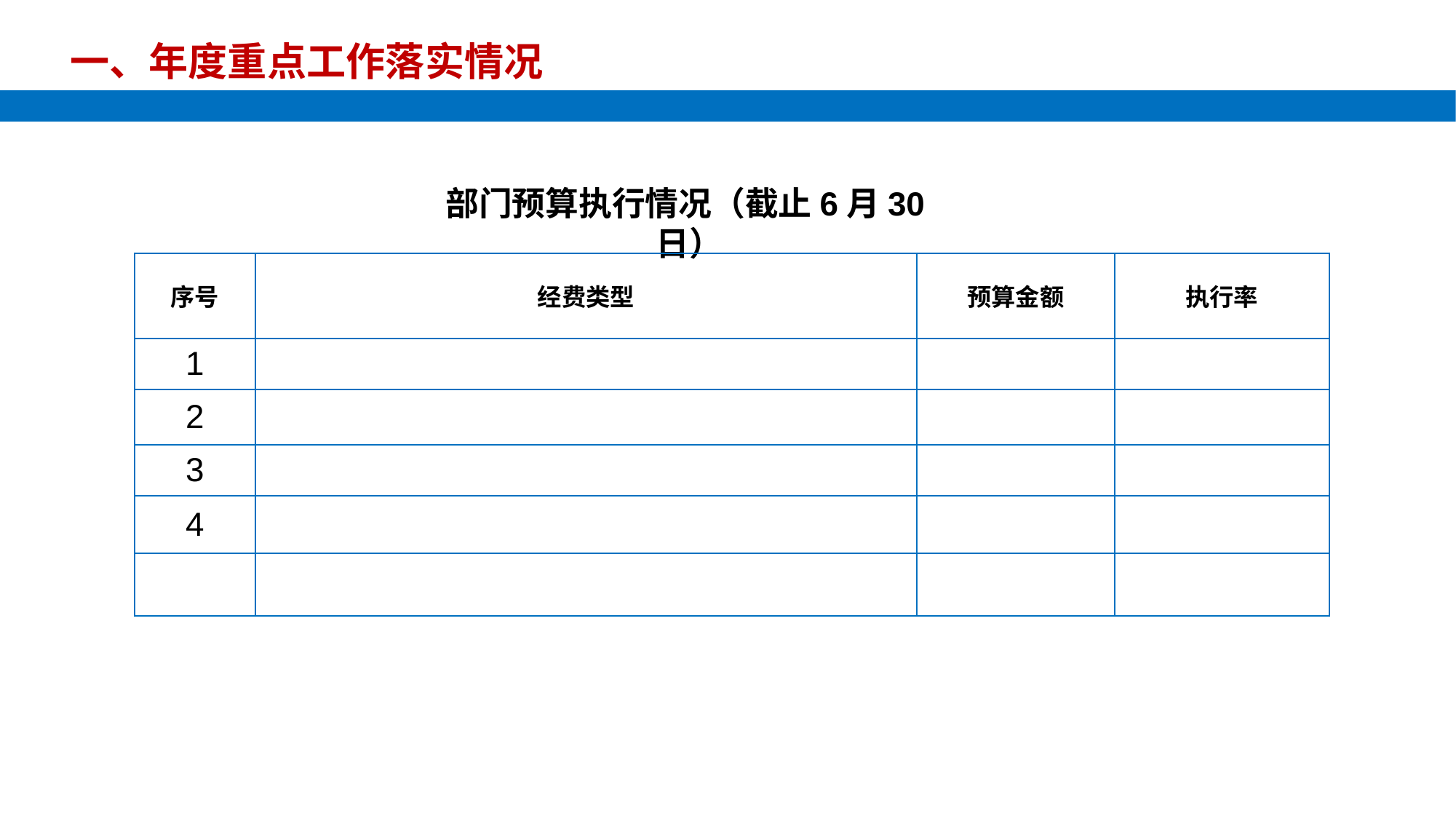

一、年度重点工作落实情况
部门预算执行情况（截止6月30日）
| 序号 | 经费类型 | 预算金额 | 执行率 |
| --- | --- | --- | --- |
| 1 |  |  |  |
| 2 |  |  |  |
| 3 |  |  |  |
| 4 |  |  |  |
|  |  |  |  |